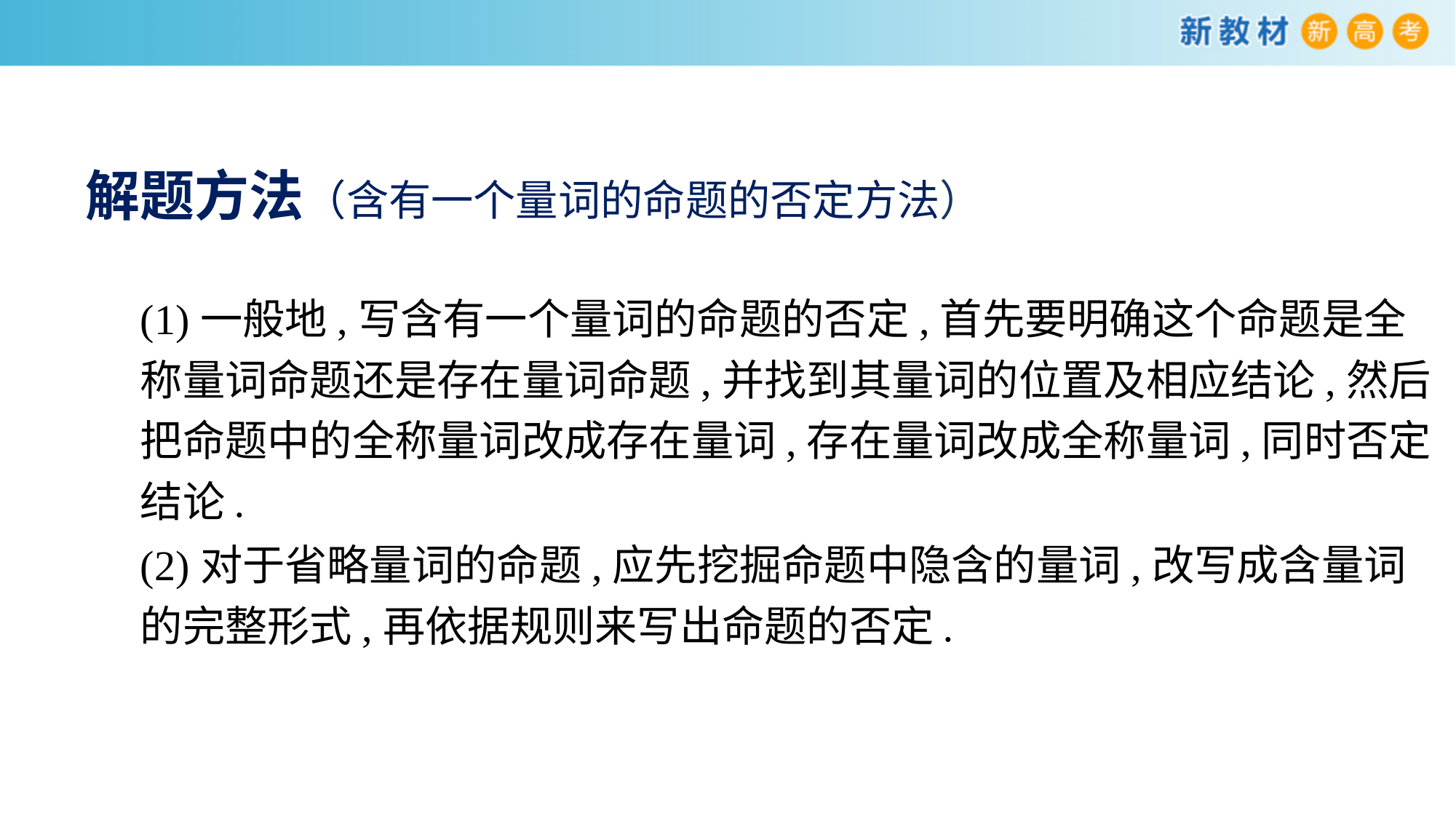

#
解题方法（含有一个量词的命题的否定方法）

(1)一般地,写含有一个量词的命题的否定,首先要明确这个命题是全称量词命题还是存在量词命题,并找到其量词的位置及相应结论,然后把命题中的全称量词改成存在量词,存在量词改成全称量词,同时否定结论.
(2)对于省略量词的命题,应先挖掘命题中隐含的量词,改写成含量词的完整形式,再依据规则来写出命题的否定.